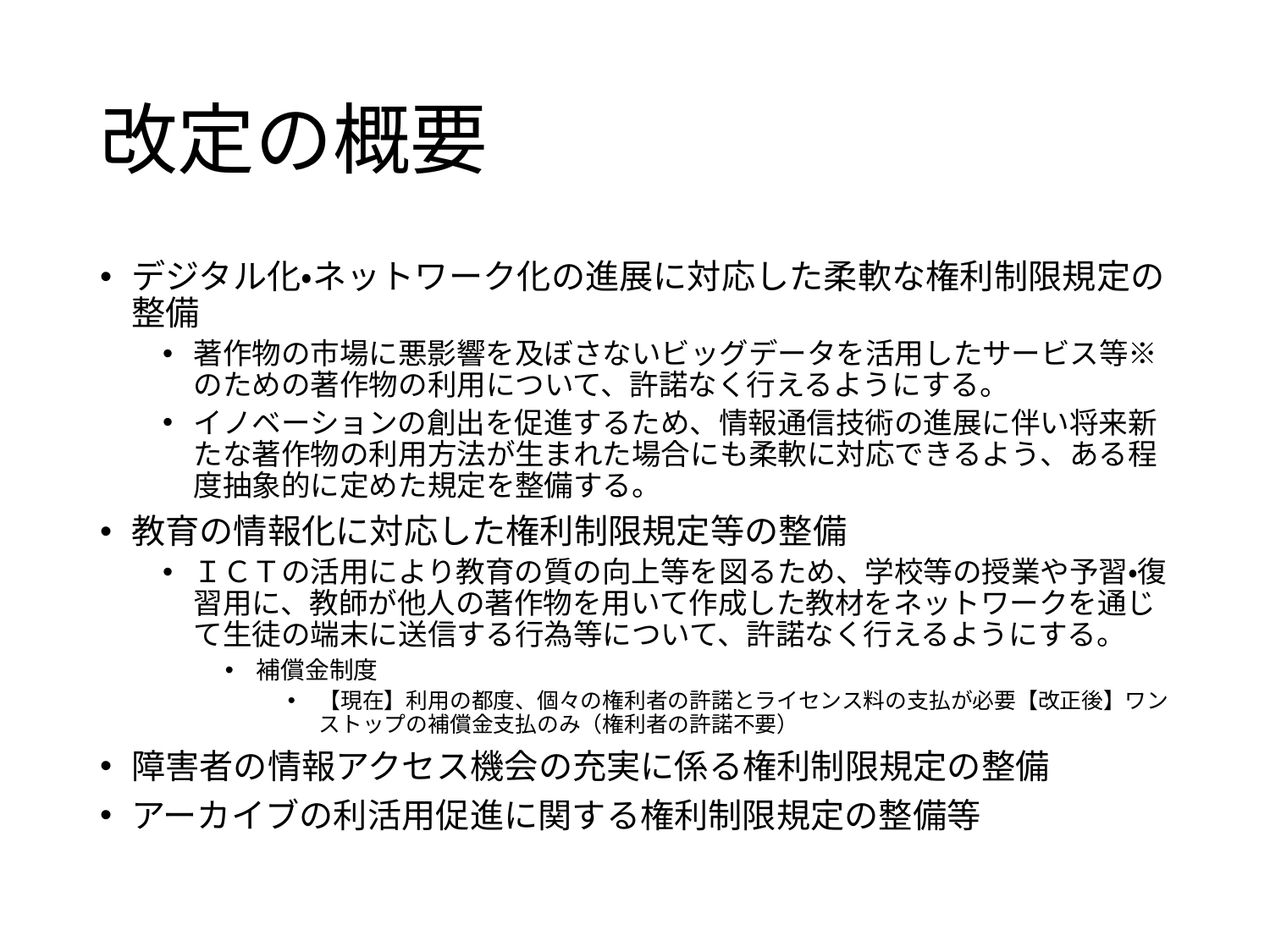

# 改定の概要
デジタル化・ネットワーク化の進展に対応した柔軟な権利制限規定の整備
著作物の市場に悪影響を及ぼさないビッグデータを活用したサービス等※のための著作物の利用について、許諾なく行えるようにする。
イノベーションの創出を促進するため、情報通信技術の進展に伴い将来新たな著作物の利用方法が生まれた場合にも柔軟に対応できるよう、ある程度抽象的に定めた規定を整備する。
教育の情報化に対応した権利制限規定等の整備
ＩＣＴの活用により教育の質の向上等を図るため、学校等の授業や予習・復習用に、教師が他人の著作物を用いて作成した教材をネットワークを通じて生徒の端末に送信する行為等について、許諾なく行えるようにする。
補償金制度
【現在】利用の都度、個々の権利者の許諾とライセンス料の支払が必要【改正後】ワンストップの補償金支払のみ（権利者の許諾不要）
障害者の情報アクセス機会の充実に係る権利制限規定の整備
アーカイブの利活用促進に関する権利制限規定の整備等